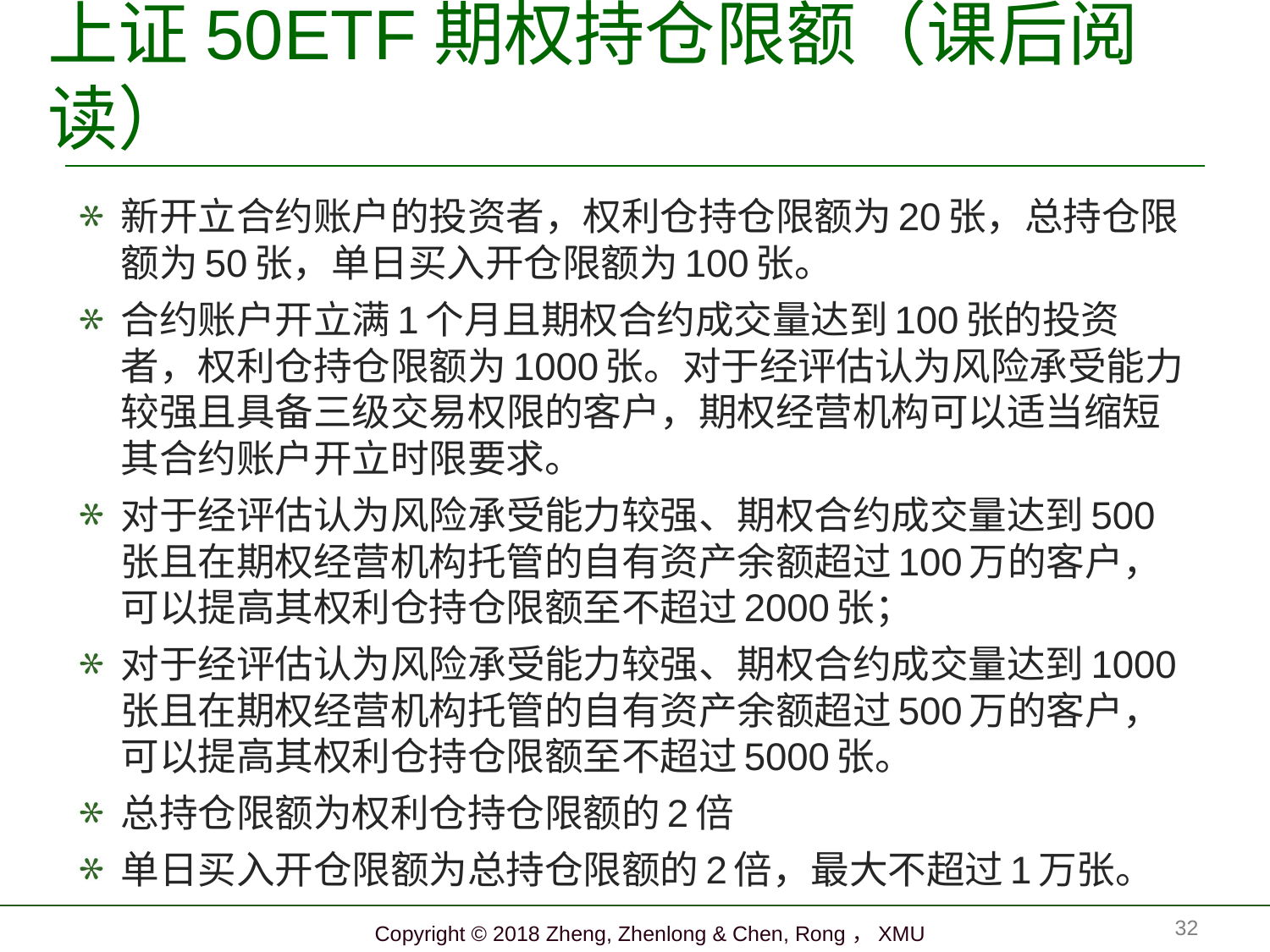

# 上证50ETF期权持仓限额（课后阅读）
新开立合约账户的投资者，权利仓持仓限额为20张，总持仓限额为50张，单日买入开仓限额为100张。
合约账户开立满1个月且期权合约成交量达到100张的投资者，权利仓持仓限额为1000张。对于经评估认为风险承受能力较强且具备三级交易权限的客户，期权经营机构可以适当缩短其合约账户开立时限要求。
对于经评估认为风险承受能力较强、期权合约成交量达到500张且在期权经营机构托管的自有资产余额超过100万的客户，可以提高其权利仓持仓限额至不超过2000张；
对于经评估认为风险承受能力较强、期权合约成交量达到1000张且在期权经营机构托管的自有资产余额超过500万的客户，可以提高其权利仓持仓限额至不超过5000张。
总持仓限额为权利仓持仓限额的2倍
单日买入开仓限额为总持仓限额的2倍，最大不超过1万张。
32